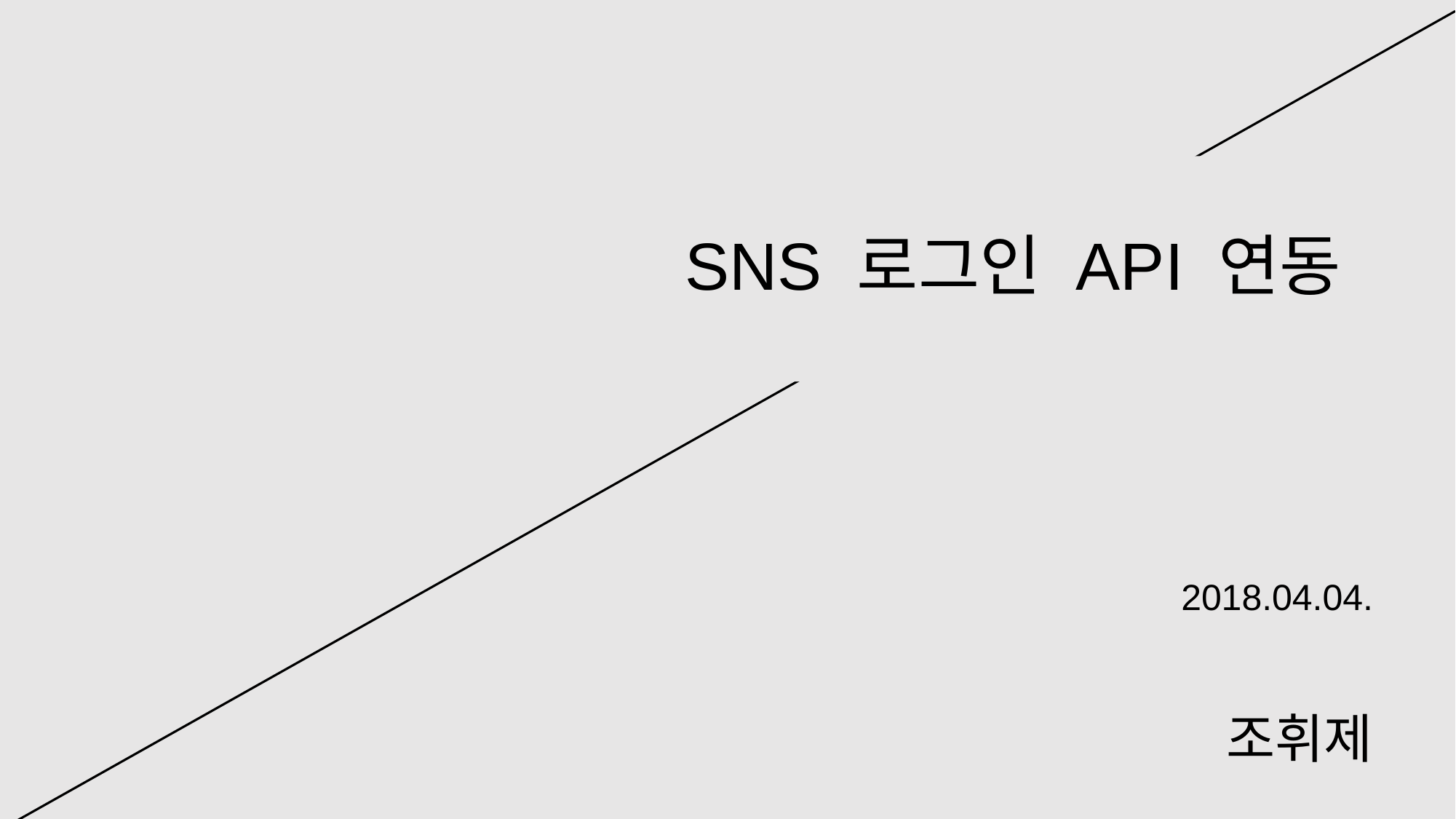

# SNS 로그인 API 연동
2018.04.04.

조휘제